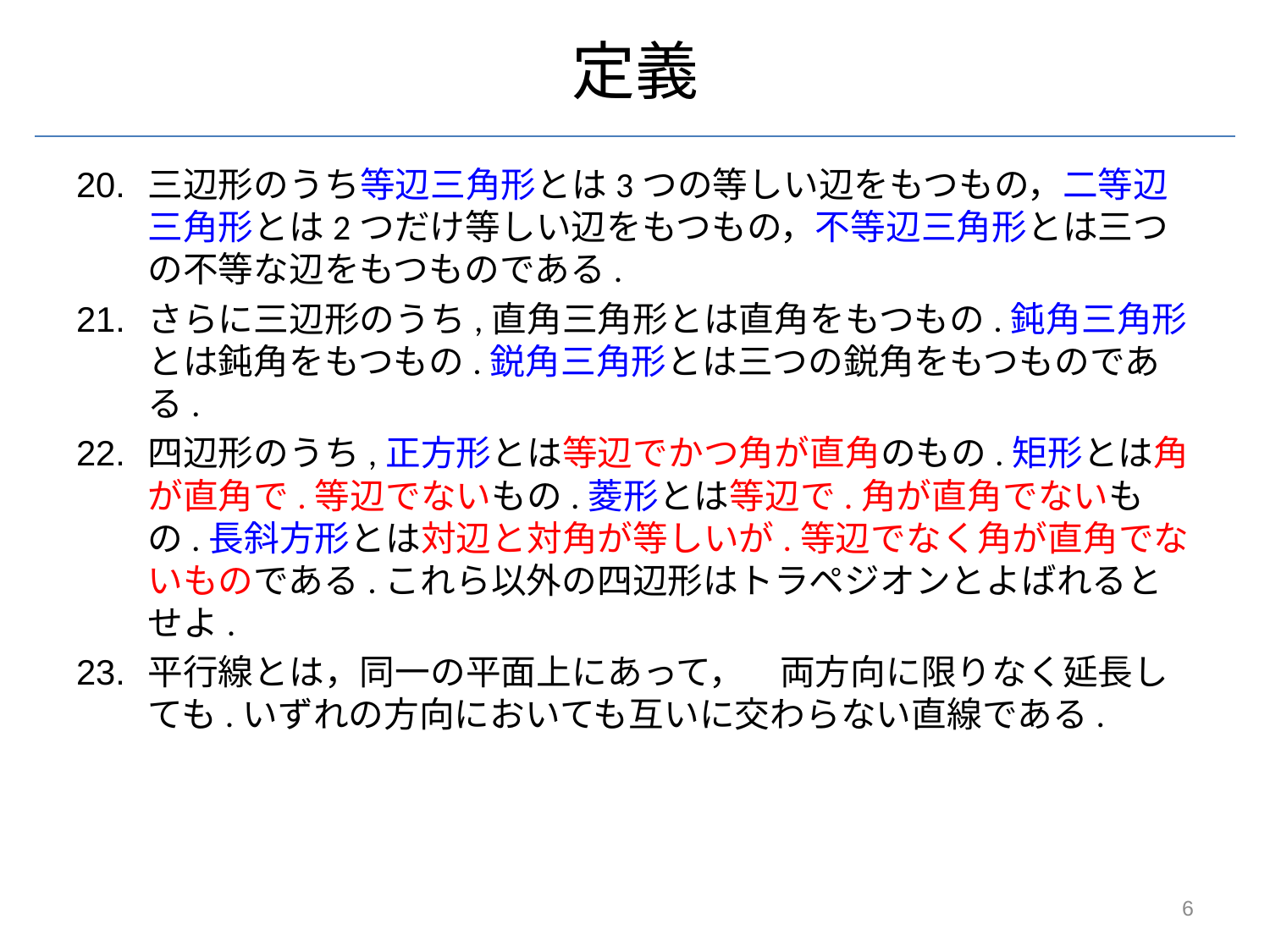

# 定義
三辺形のうち等辺三角形とは3つの等しい辺をもつもの，二等辺三角形とは2つだけ等しい辺をもつもの，不等辺三角形とは三つの不等な辺をもつものである.
さらに三辺形のうち,直角三角形とは直角をもつもの.鈍角三角形とは鈍角をもつもの.鋭角三角形とは三つの鋭角をもつものである.
四辺形のうち,正方形とは等辺でかつ角が直角のもの.矩形とは角が直角で.等辺でないもの.菱形とは等辺で.角が直角でないもの.長斜方形とは対辺と対角が等しいが.等辺でなく角が直角でないものである.これら以外の四辺形はトラペジオンとよばれるとせよ.
平行線とは，同一の平面上にあって，　両方向に限りなく延長しても.いずれの方向においても互いに交わらない直線である.

6